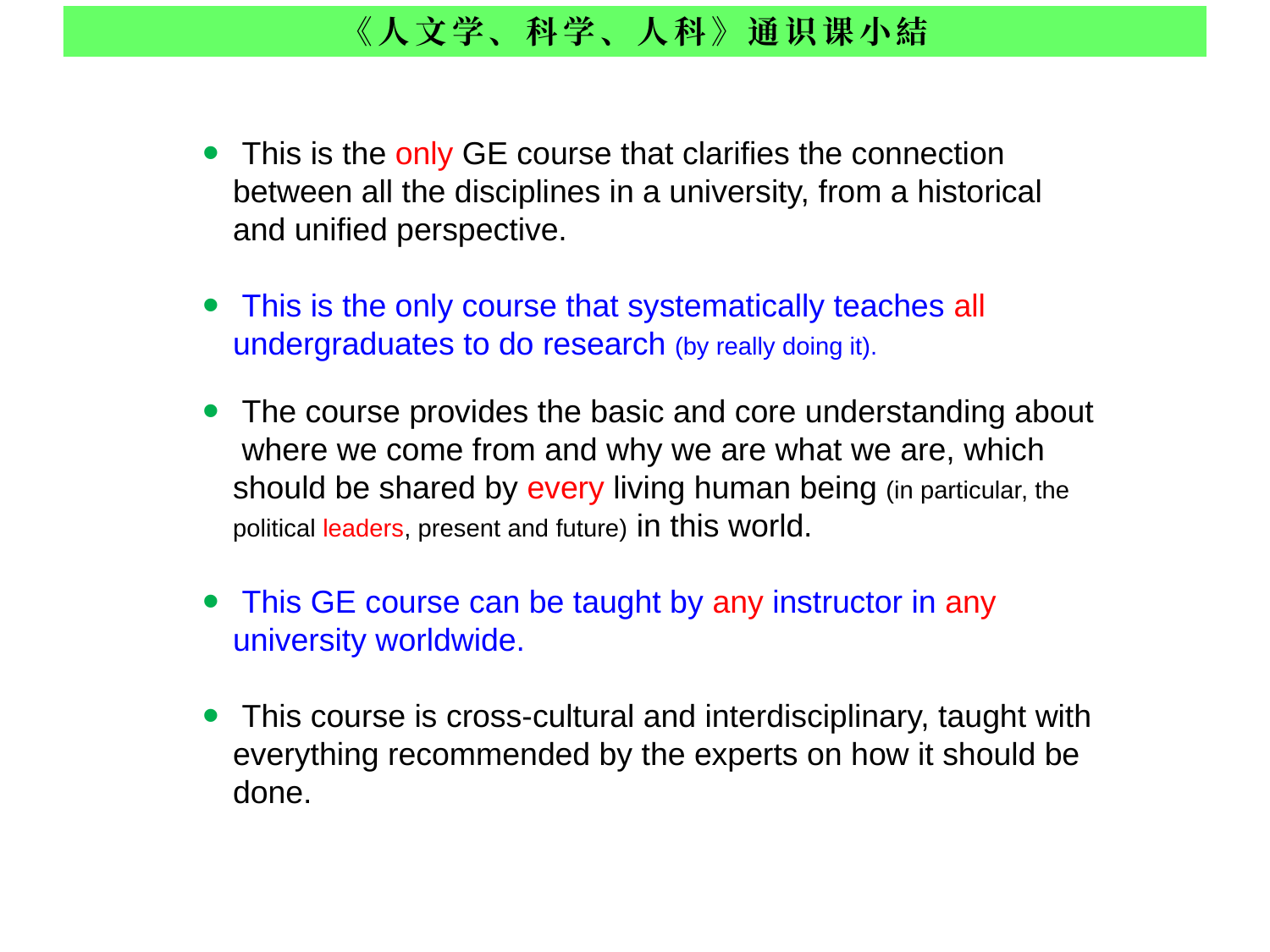

《人文学、科学、人科》通识课小結
 This is the only GE course that clarifies the connection between all the disciplines in a university, from a historical and unified perspective.

 This is the only course that systematically teaches all undergraduates to do research (by really doing it).

 The course provides the basic and core understanding about  where we come from and why we are what we are, which should be shared by every living human being (in particular, the political leaders, present and future) in this world.

 This GE course can be taught by any instructor in any university worldwide.

 This course is cross-cultural and interdisciplinary, taught with everything recommended by the experts on how it should be done.